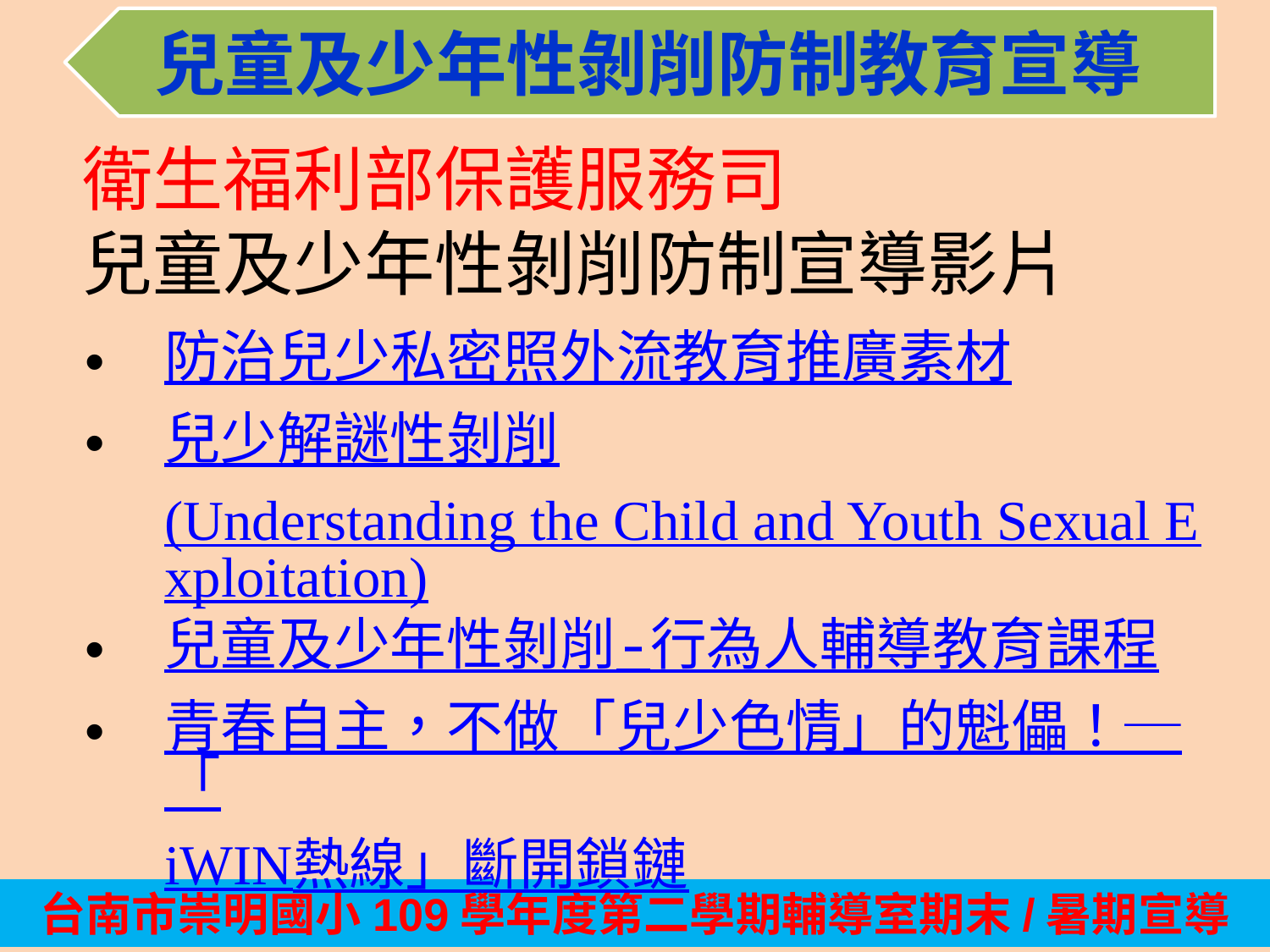

兒童及少年性剝削防制教育宣導

衛生福利部保護服務司
兒童及少年性剝削防制宣導影片

防治兒少私密照外流教育推廣素材
兒少解謎性剝削(Understanding the Child and Youth Sexual Exploitation)
兒童及少年性剝削-行為人輔導教育課程
青春自主，不做「兒少色情」的魁儡！─「iWIN熱線」斷開鎖鏈

台南市崇明國小109學年度第二學期輔導室期末/暑期宣導